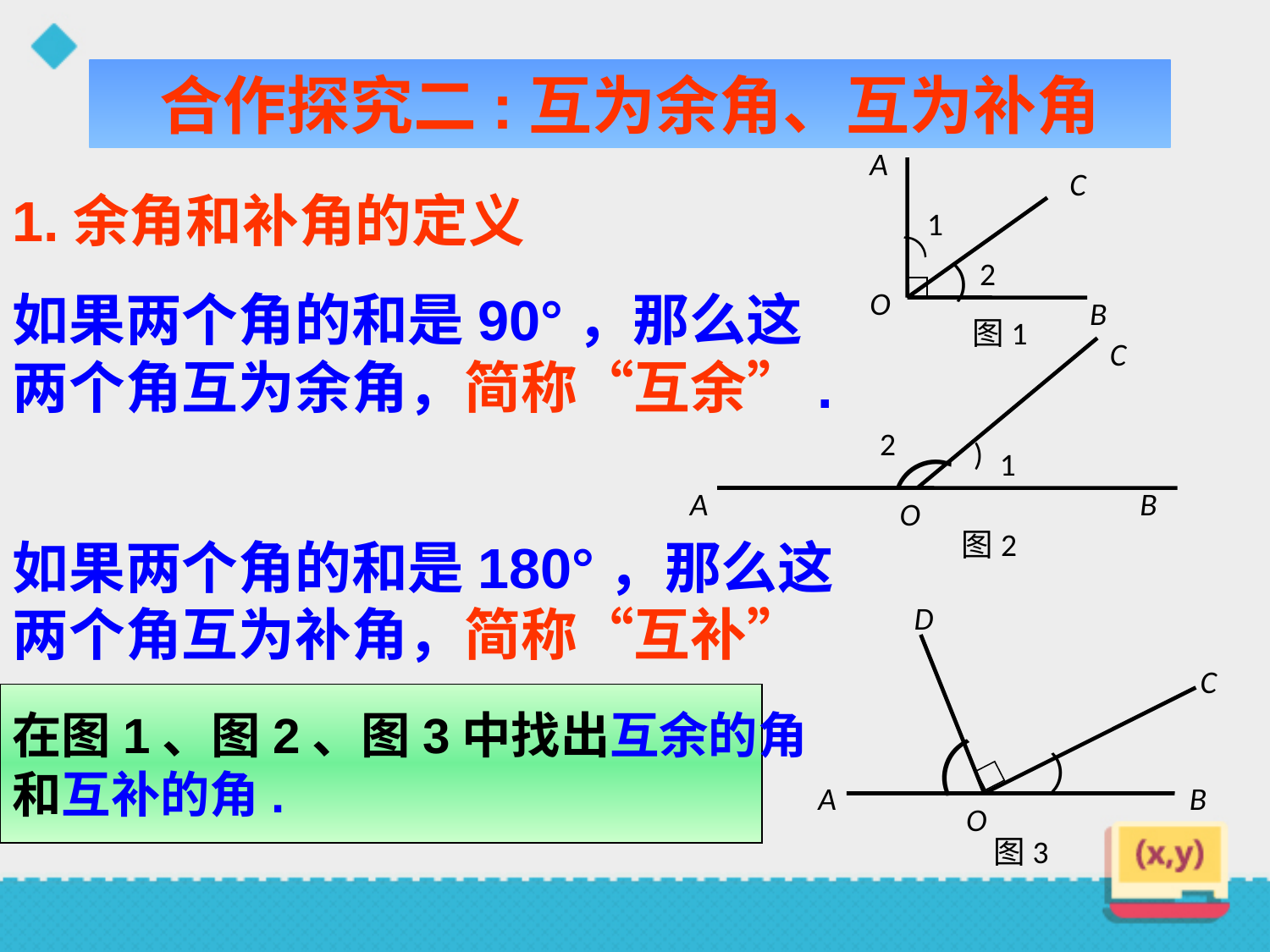

合作探究二:互为余角、互为补角
A

C

1
）
）
2
O
B

图1
C

（
2
)
1
A
B

O
图2
D

C

（
）

A
B

O
图3
1.余角和补角的定义
如果两个角的和是90°，那么这两个角互为余角，简称“互余”.
如果两个角的和是180°，那么这两个角互为补角，简称“互补”
在图1、图2、图3中找出互余的角
和互补的角.